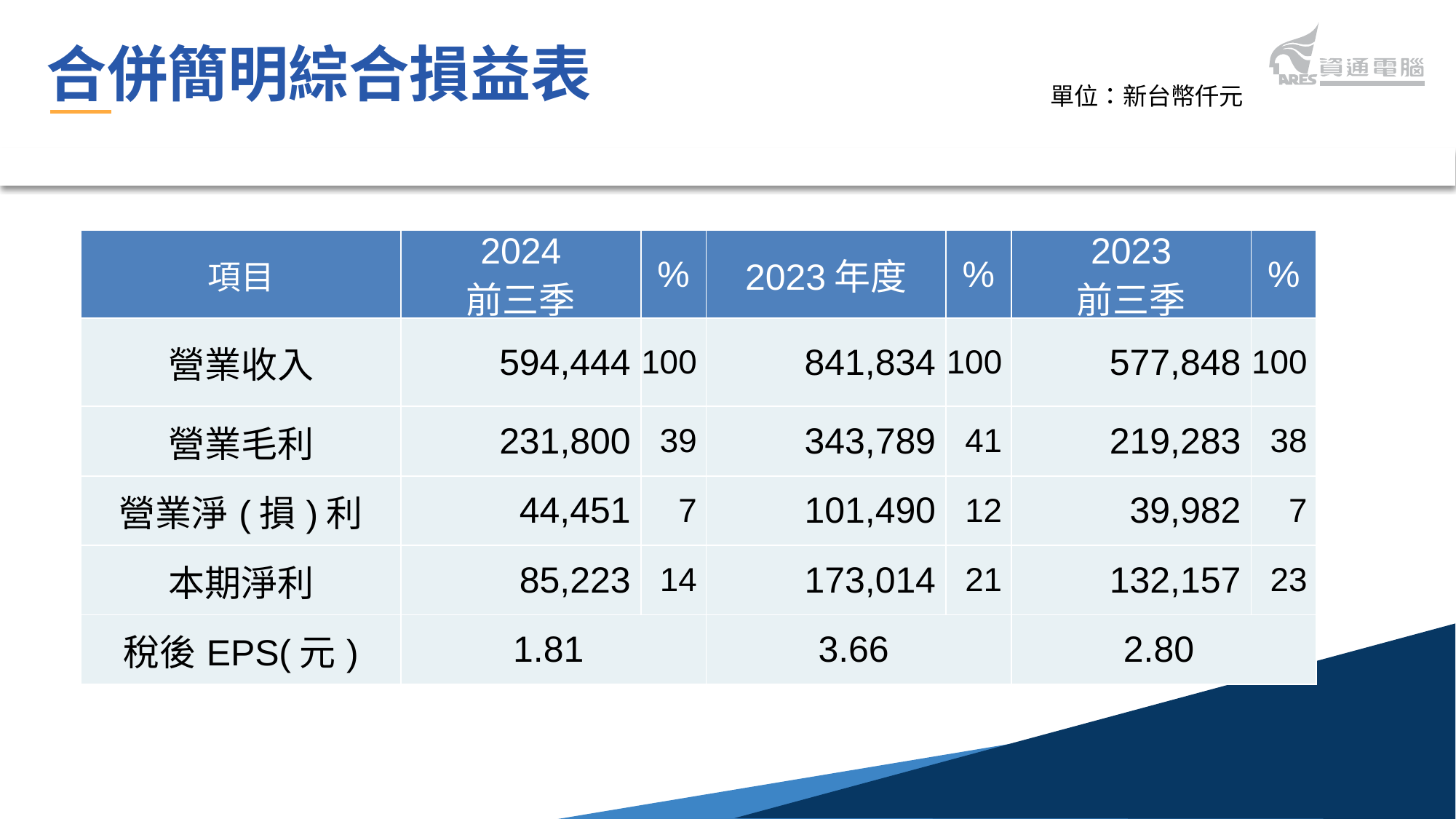

合併簡明綜合損益表
單位：新台幣仟元
| 項目 | 2024 前三季 | % | 2023年度 | % | 2023 前三季 | % |
| --- | --- | --- | --- | --- | --- | --- |
| 營業收入 | 594,444 | 100 | 841,834 | 100 | 577,848 | 100 |
| 營業毛利 | 231,800 | 39 | 343,789 | 41 | 219,283 | 38 |
| 營業淨(損)利 | 44,451 | 7 | 101,490 | 12 | 39,982 | 7 |
| 本期淨利 | 85,223 | 14 | 173,014 | 21 | 132,157 | 23 |
| 稅後EPS(元) | 1.81 |  | 3.66 |  | 2.80 |  |